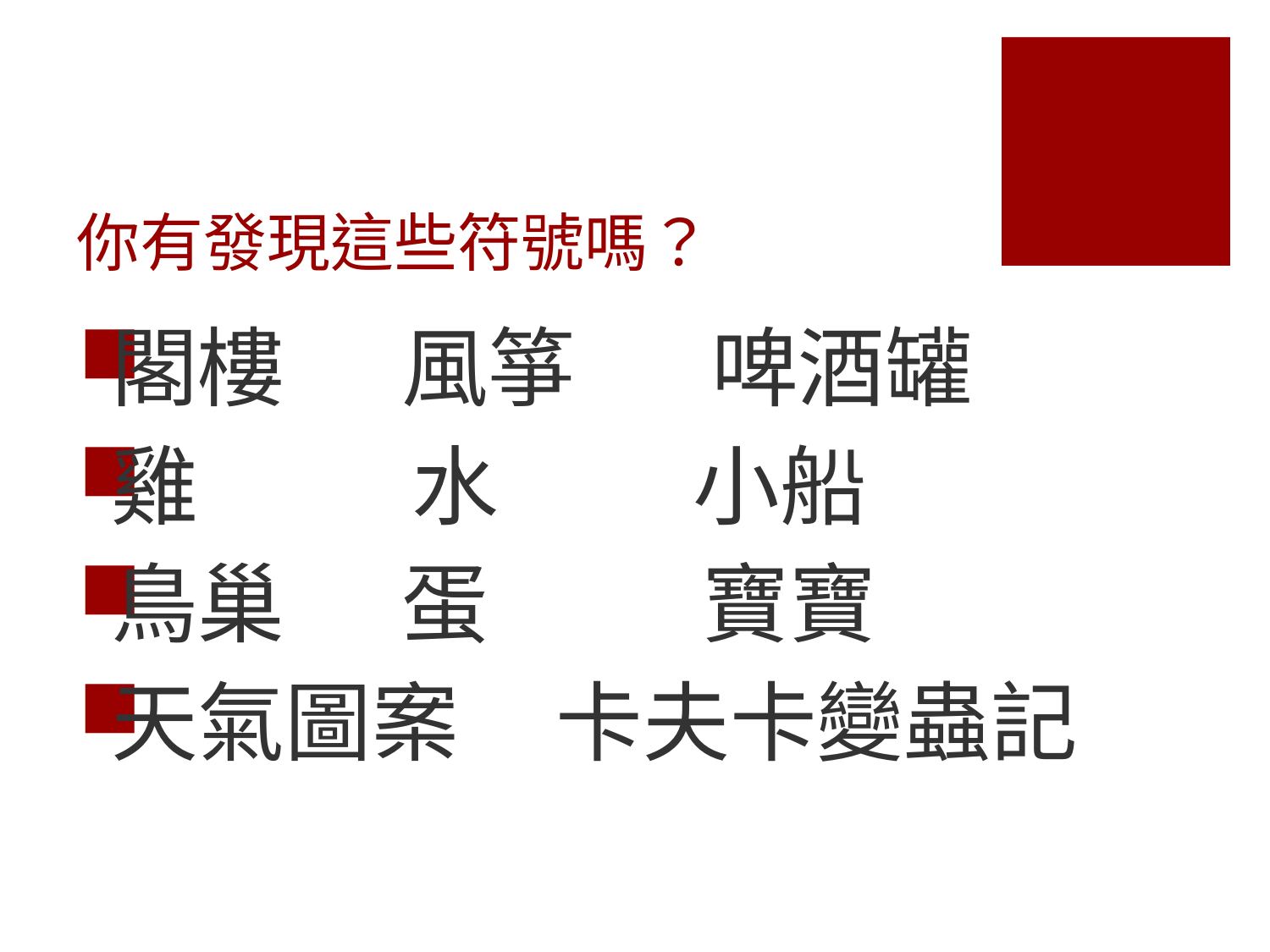

# 你有發現這些符號嗎？
閣樓      風箏       啤酒罐
雞           水          小船
鳥巢      蛋           寶寶
天氣圖案     卡夫卡變蟲記